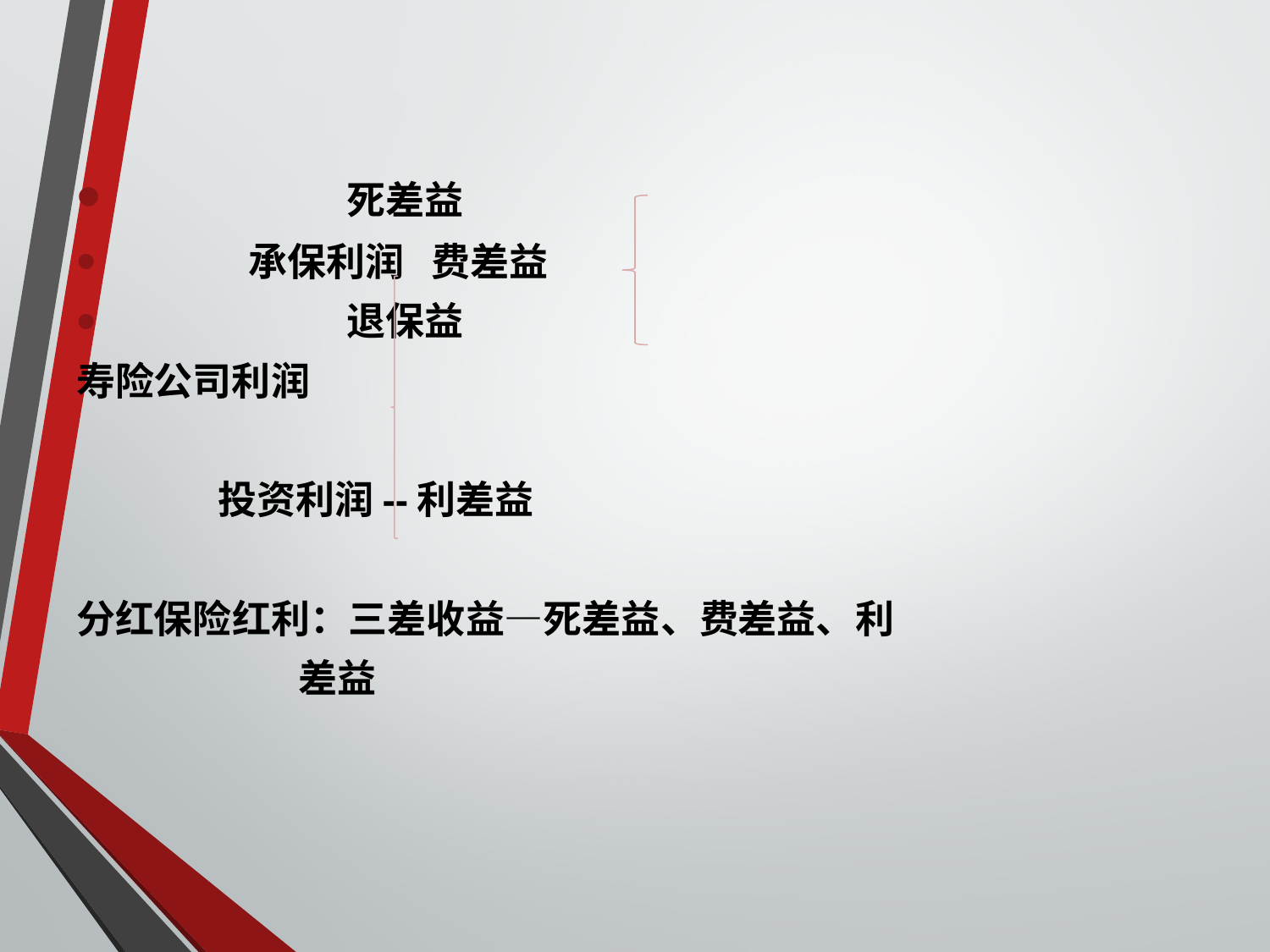

死差益
              承保利润   费差益
                         退保益
寿险公司利润

               投资利润--利差益

分红保险红利：三差收益—死差益、费差益、利
                        差益